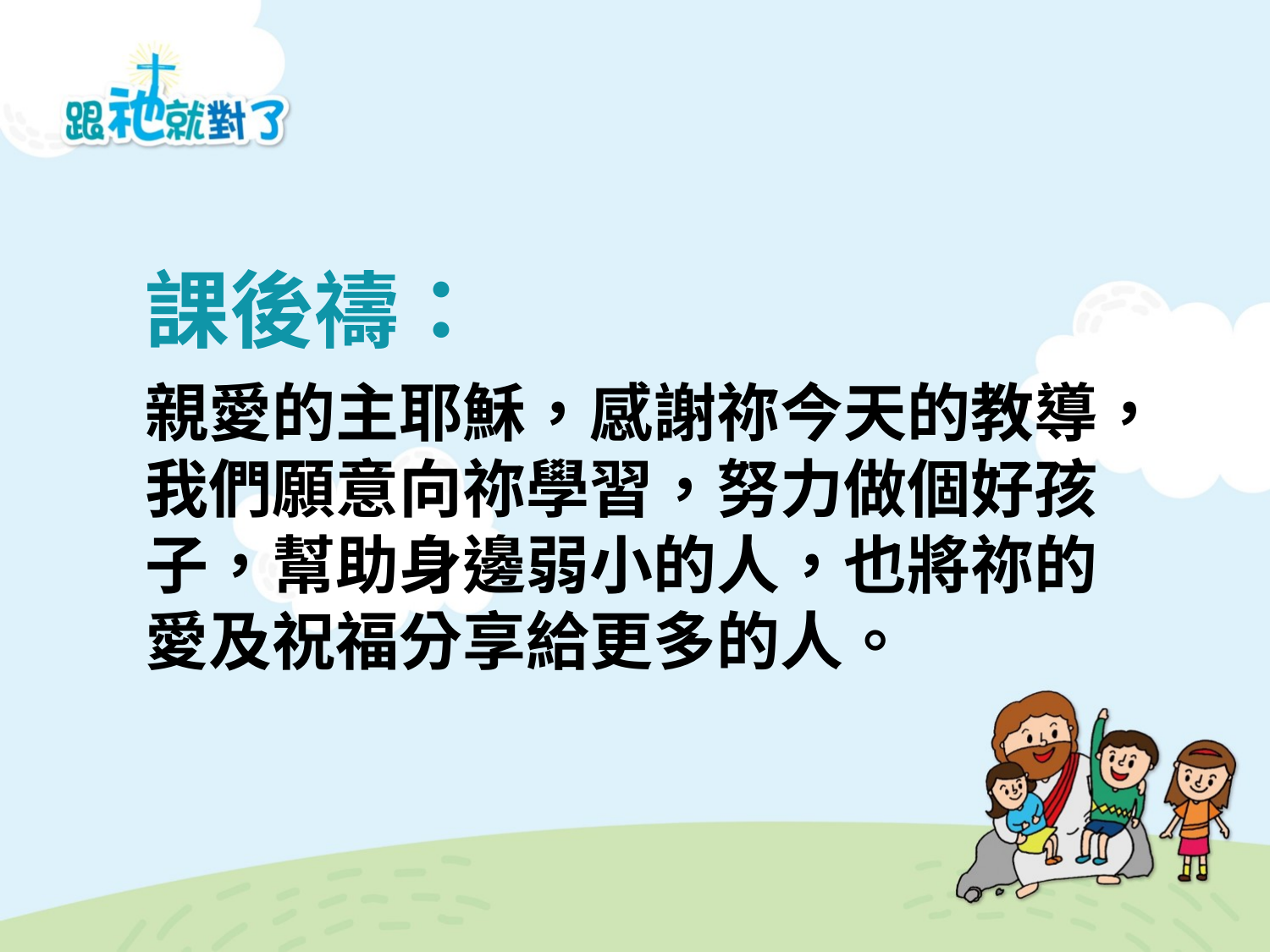

課後禱：
親愛的主耶穌，感謝祢今天的教導，我們願意向祢學習，努力做個好孩子，幫助身邊弱小的人，也將祢的愛及祝福分享給更多的人。